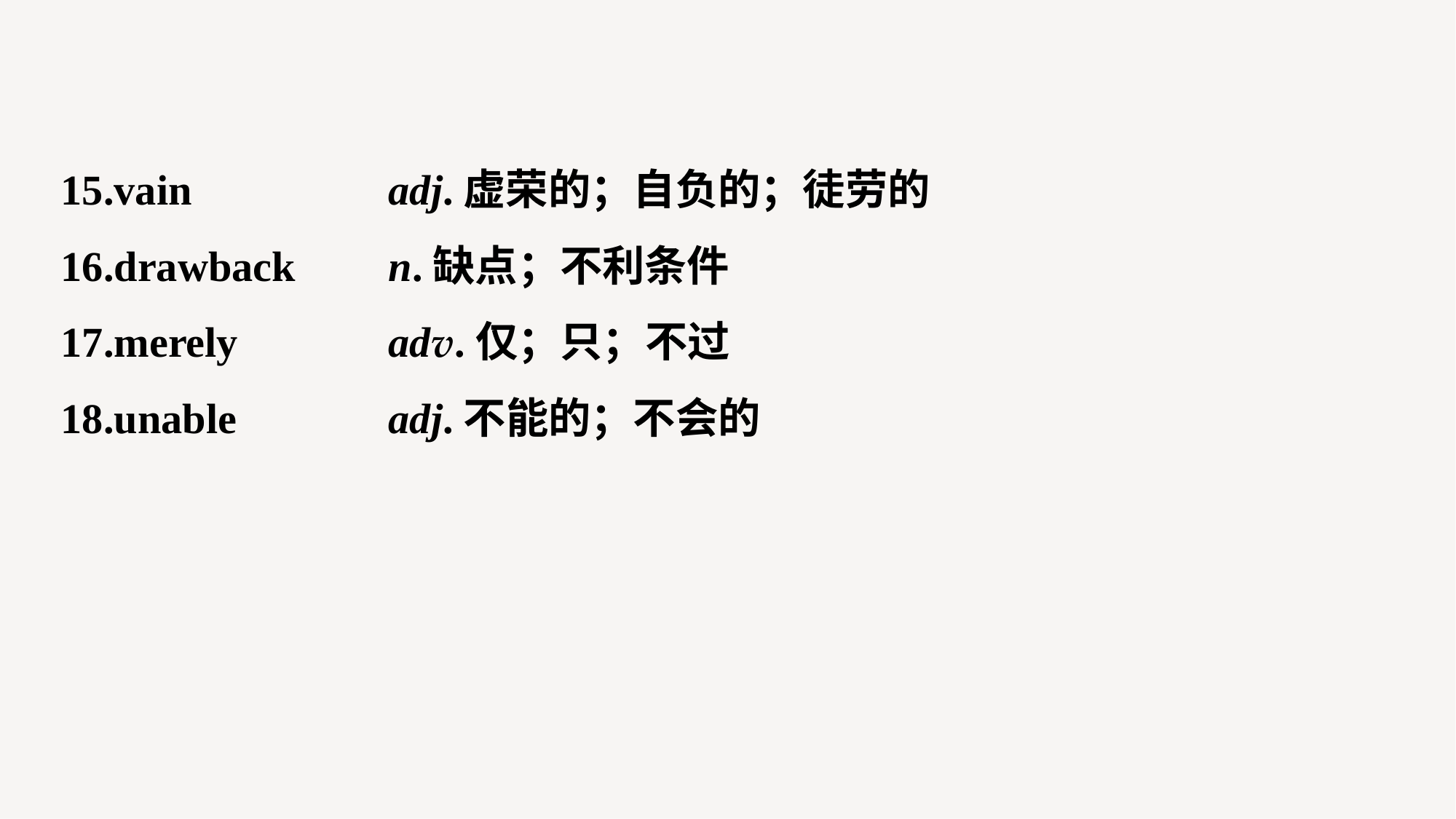

15.vain 		adj.虚荣的；自负的；徒劳的
16.drawback 	n.缺点；不利条件
17.merely 		adv.仅；只；不过
18.unable 		adj.不能的；不会的